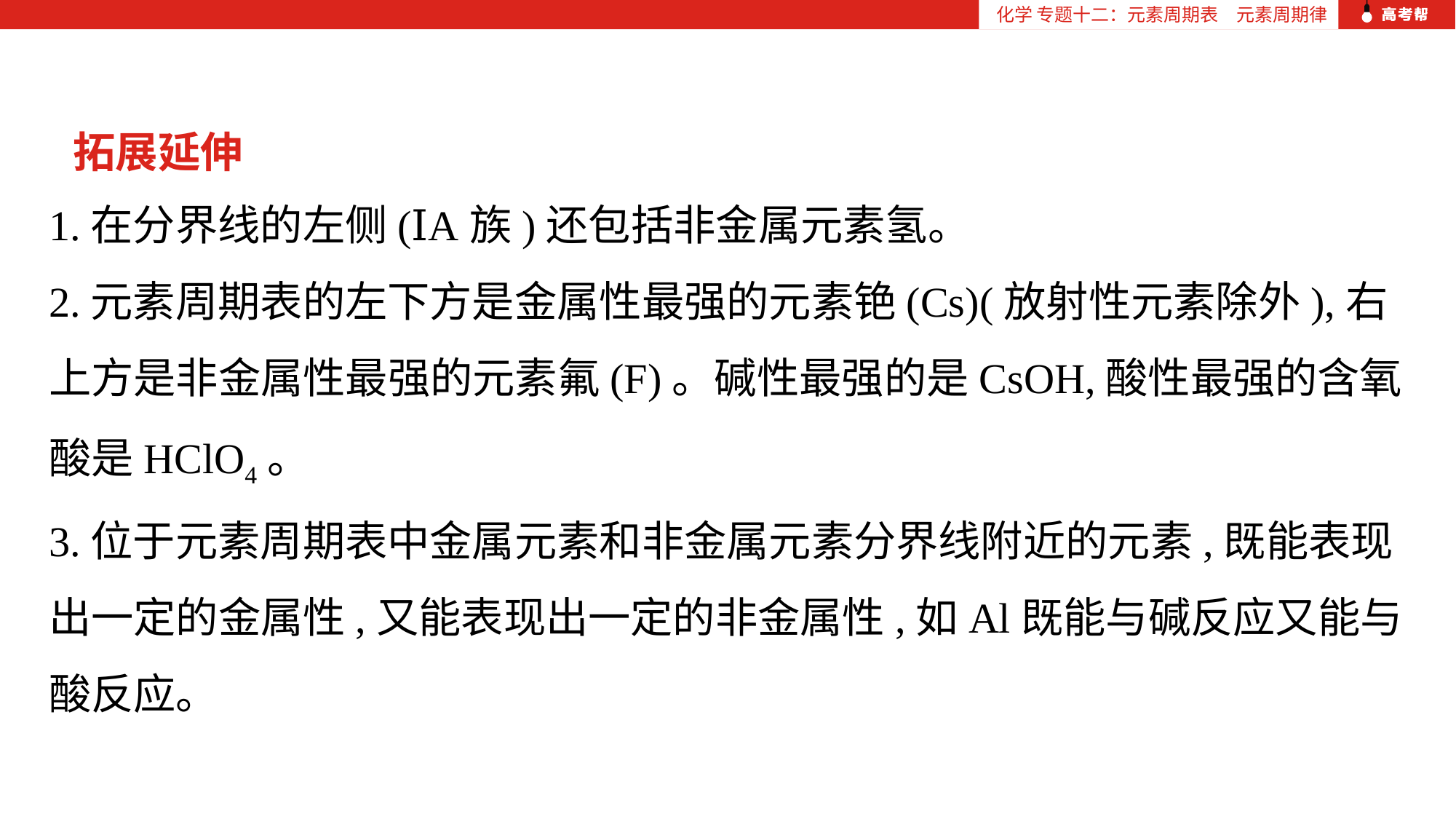

化学 专题十二：元素周期表　元素周期律
拓展延伸
1.在分界线的左侧(ⅠA族)还包括非金属元素氢。
2.元素周期表的左下方是金属性最强的元素铯(Cs)(放射性元素除外),右上方是非金属性最强的元素氟(F)。碱性最强的是CsOH,酸性最强的含氧酸是HClO4。
3.位于元素周期表中金属元素和非金属元素分界线附近的元素,既能表现出一定的金属性,又能表现出一定的非金属性,如Al既能与碱反应又能与酸反应。